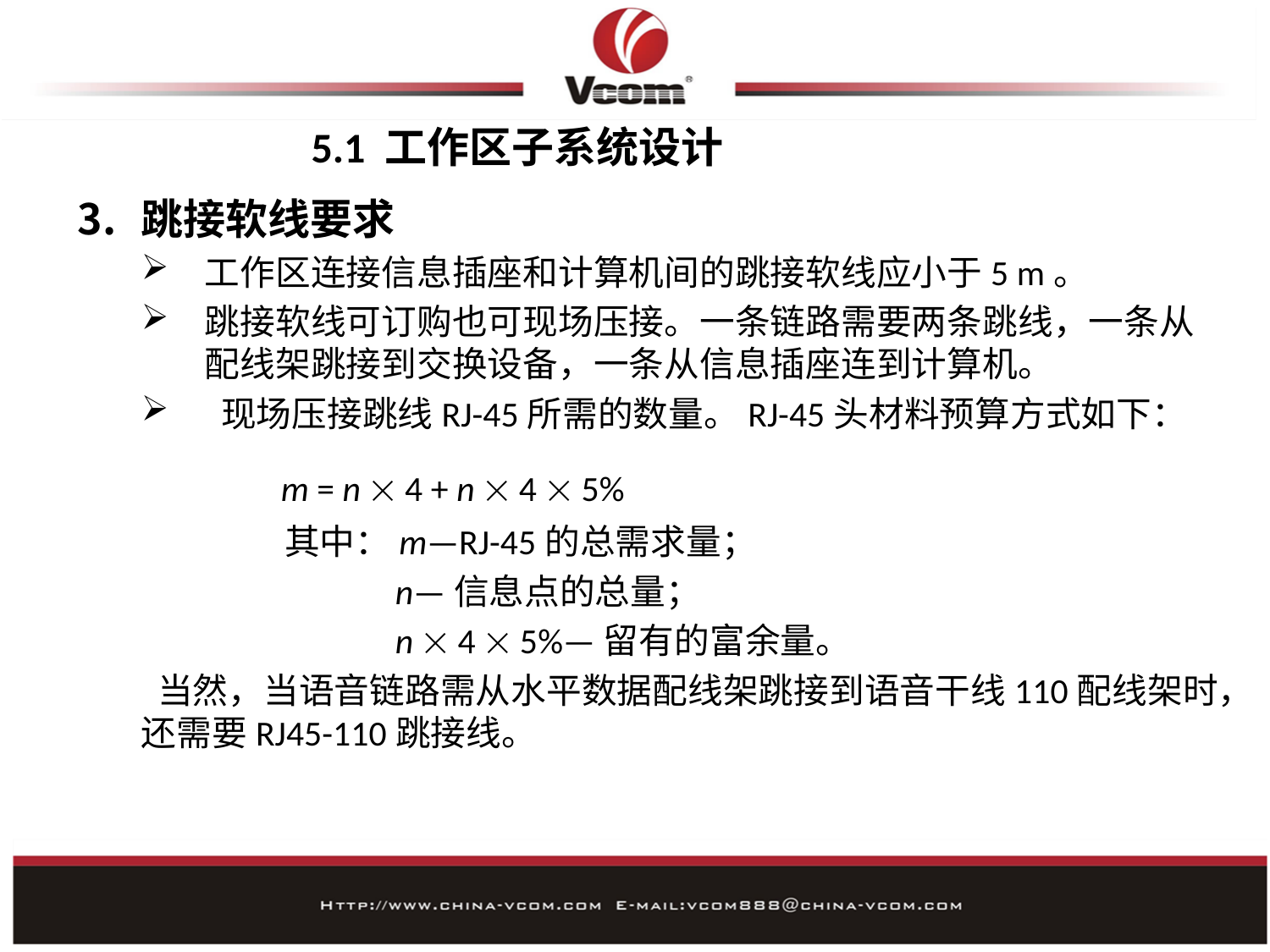

# 5.1 工作区子系统设计
跳接软线要求
工作区连接信息插座和计算机间的跳接软线应小于5 m。
跳接软线可订购也可现场压接。一条链路需要两条跳线，一条从配线架跳接到交换设备，一条从信息插座连到计算机。
 现场压接跳线RJ-45所需的数量。RJ-45头材料预算方式如下：
   		 m = n × 4 + n × 4 × 5%
   		 其中：m—RJ-45的总需求量；
    			n—信息点的总量；
    			n × 4 × 5%—留有的富余量。
  	 当然，当语音链路需从水平数据配线架跳接到语音干线110配线架时，还需要RJ45-110跳接线。